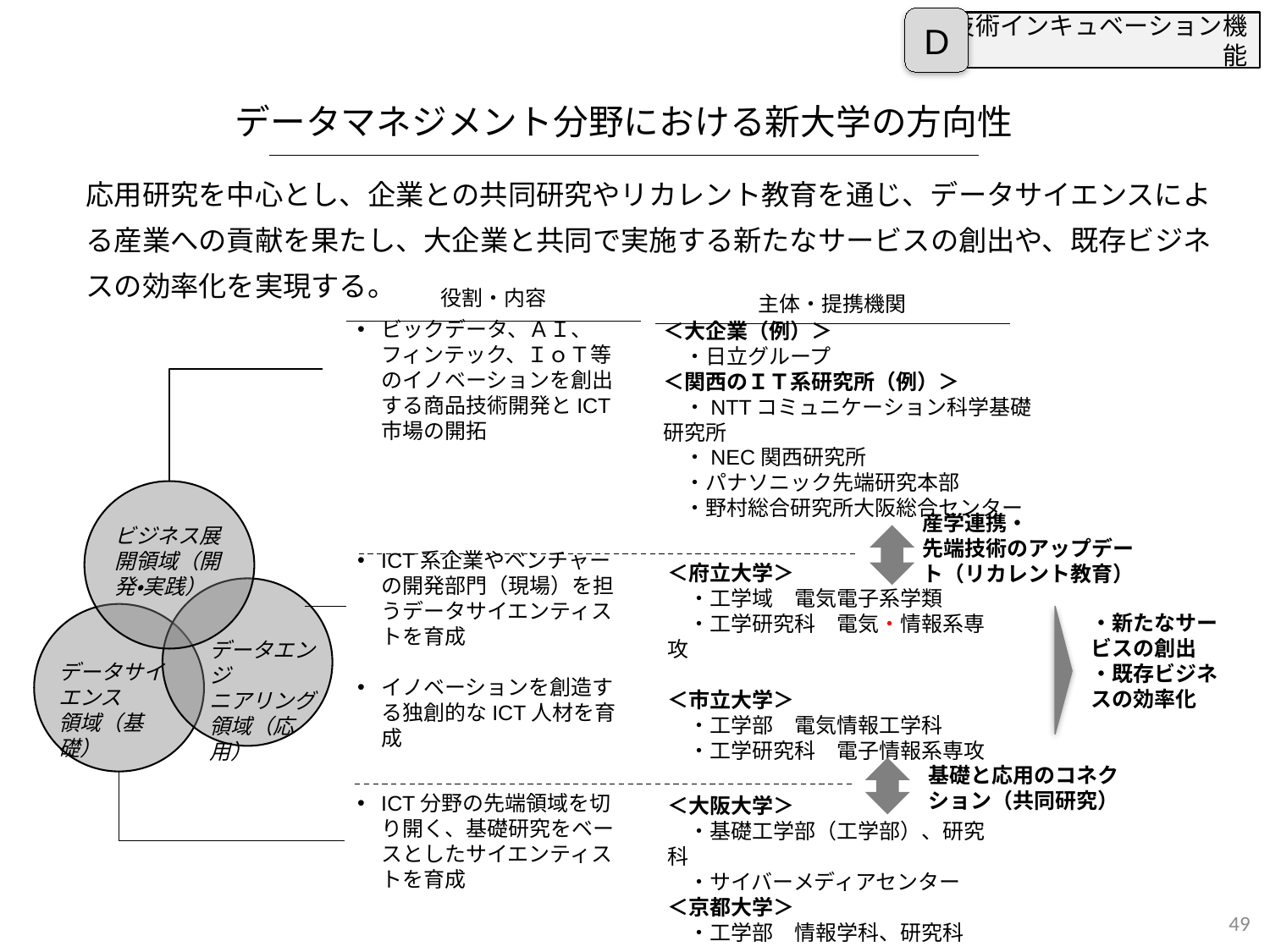

D
技術インキュベーション機能
データマネジメント分野における新大学の方向性
応用研究を中心とし、企業との共同研究やリカレント教育を通じ、データサイエンスによる産業への貢献を果たし、大企業と共同で実施する新たなサービスの創出や、既存ビジネスの効率化を実現する。
役割・内容
主体・提携機関
ビックデータ、ＡＩ、フィンテック、ＩｏＴ等のイノベーションを創出する商品技術開発とICT市場の開拓
＜大企業（例）＞
　・日立グループ
＜関西のＩＴ系研究所（例）＞
　・NTTコミュニケーション科学基礎研究所
　・NEC関西研究所
　・パナソニック先端研究本部
　・野村総合研究所大阪総合センター

産学連携・
先端技術のアップデート（リカレント教育）
ビジネス展開領域（開発・実践）

ICT系企業やベンチャーの開発部門（現場）を担うデータサイエンティストを育成

イノベーションを創造する独創的なICT人材を育成
＜府立大学＞
　・工学域　電気電子系学類
　・工学研究科　電気・情報系専攻

＜市立大学＞
　・工学部　電気情報工学科
　・工学研究科　電子情報系専攻

・新たなサービスの創出
・既存ビジネスの効率化

データエンジ
ニアリング
領域（応用）
データサイエンス
領域（基礎）

基礎と応用のコネクション（共同研究）

ICT分野の先端領域を切り開く、基礎研究をベースとしたサイエンティストを育成
＜大阪大学＞
　・基礎工学部（工学部）、研究科
　・サイバーメディアセンター
＜京都大学＞
　・工学部　情報学科、研究科
49